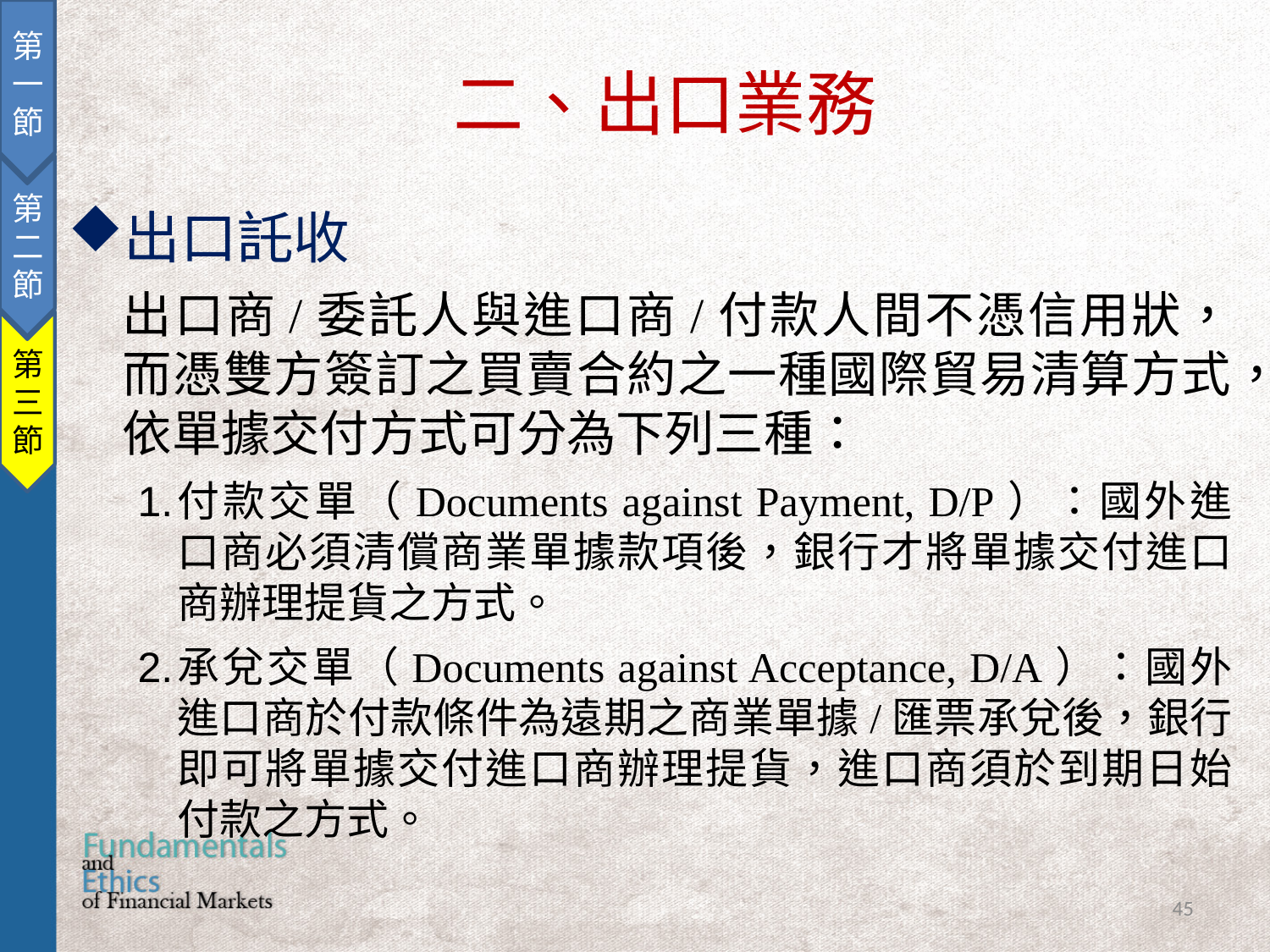

第一節
第二節
第三節
二、出口業務
出口託收
出口商/委託人與進口商/付款人間不憑信用狀，而憑雙方簽訂之買賣合約之一種國際貿易清算方式，依單據交付方式可分為下列三種：
付款交單（Documents against Payment, D/P）：國外進口商必須清償商業單據款項後，銀行才將單據交付進口商辦理提貨之方式。
承兌交單（Documents against Acceptance, D/A）：國外進口商於付款條件為遠期之商業單據/匯票承兌後，銀行即可將單據交付進口商辦理提貨，進口商須於到期日始付款之方式。

45